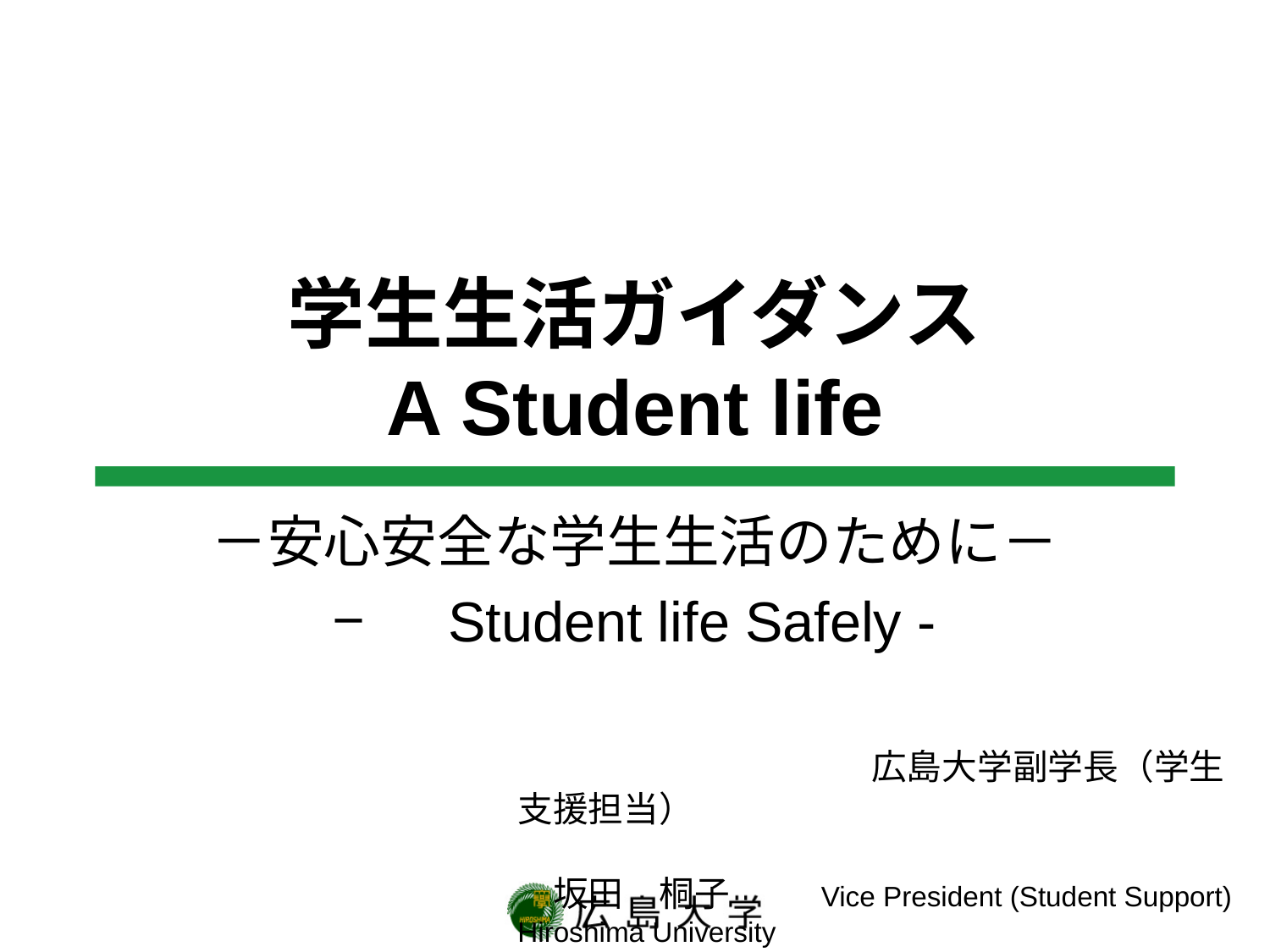

# 学生生活ガイダンス A Student life
－安心安全な学生生活のために－
−　Student life Safely -
　　　　　　　　　　広島大学副学長（学生支援担当）
　　　　　　　　　　　　　　　　　　　　　坂田　桐子　　　Vice President (Student Support) Hiroshima University
　　　　　　　　　　　　　　　　　　　　　　　Prof. Kiriko　Sakata